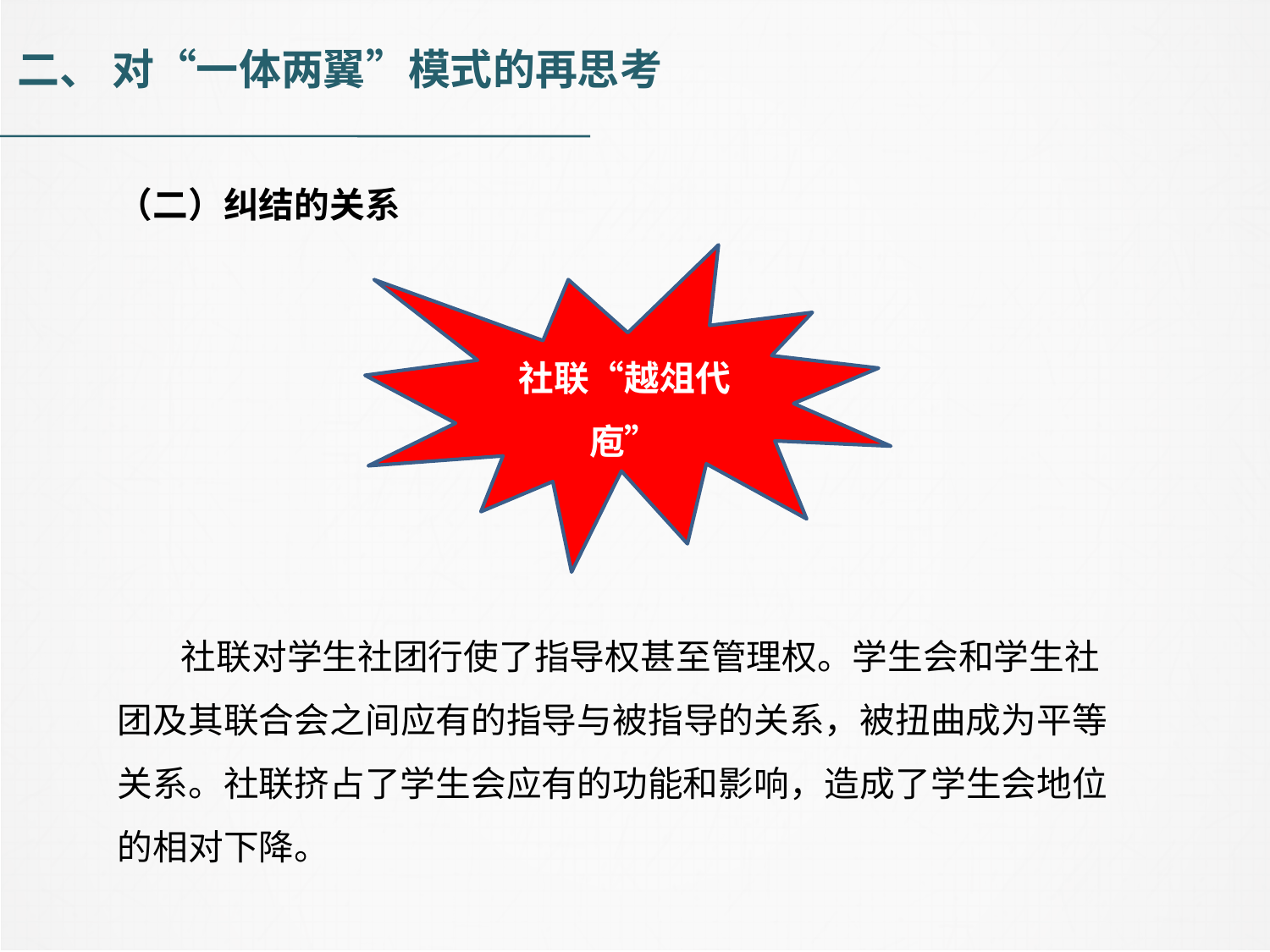

二、 对“一体两翼”模式的再思考
（二）纠结的关系

       社联对学生社团行使了指导权甚至管理权。学生会和学生社团及其联合会之间应有的指导与被指导的关系，被扭曲成为平等关系。社联挤占了学生会应有的功能和影响，造成了学生会地位的相对下降。

社联“越俎代庖”